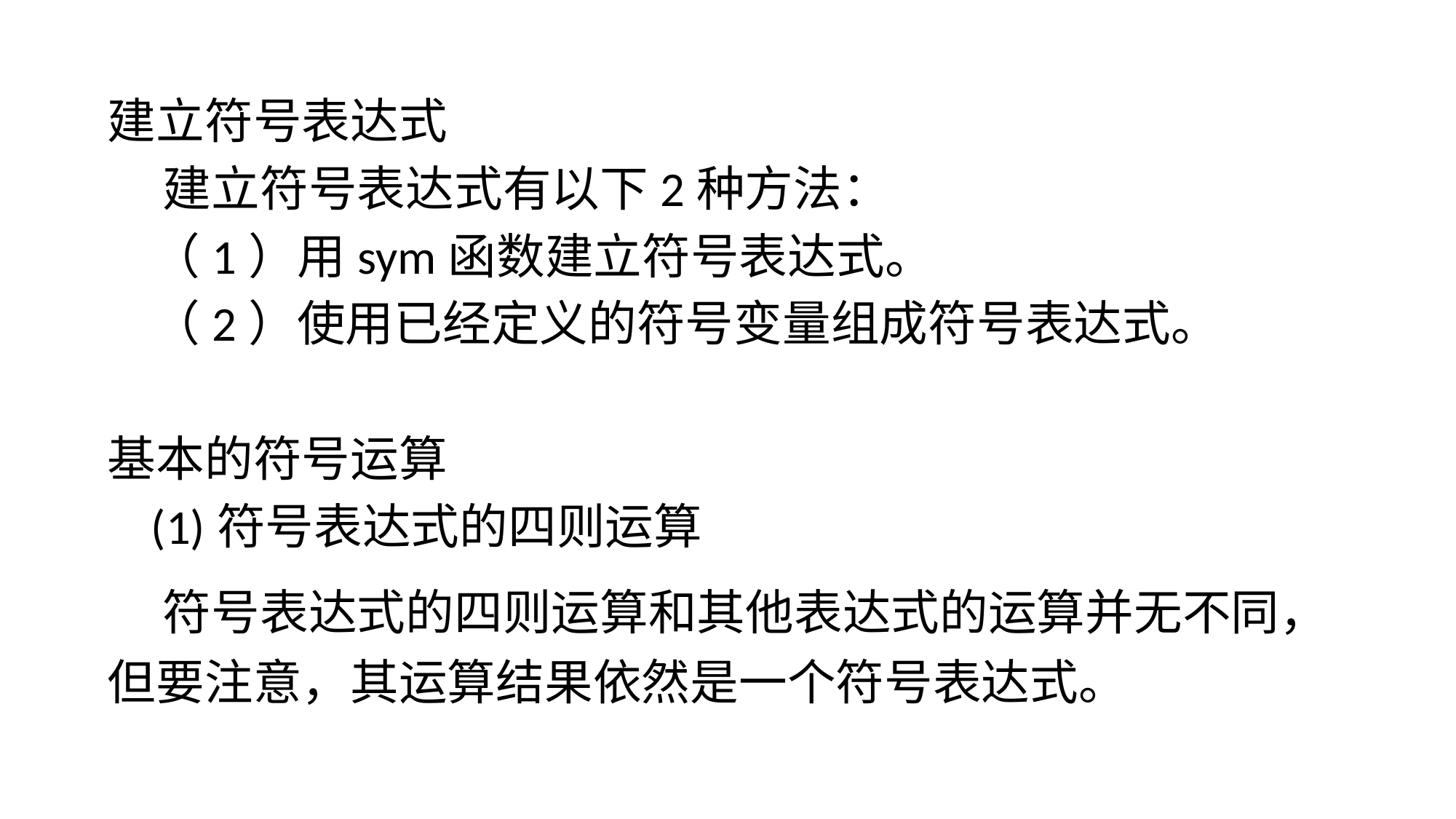

建立符号表达式
    建立符号表达式有以下2种方法：
   （1）用sym函数建立符号表达式。
   （2）使用已经定义的符号变量组成符号表达式。

基本的符号运算
    (1)符号表达式的四则运算
    符号表达式的四则运算和其他表达式的运算并无不同，但要注意，其运算结果依然是一个符号表达式。